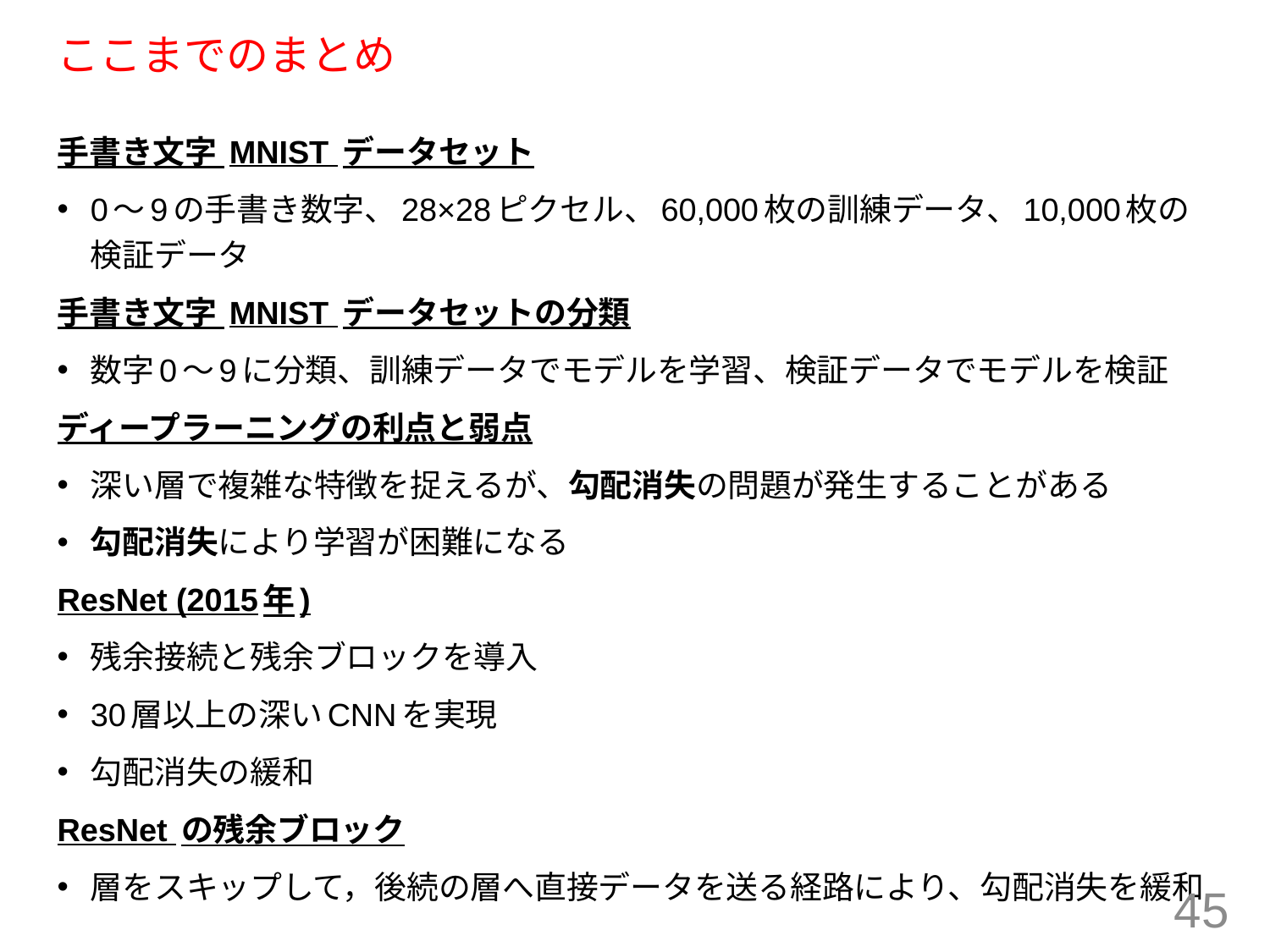

# ここまでのまとめ
手書き文字 MNIST データセット
0～9の手書き数字、28×28ピクセル、60,000枚の訓練データ、10,000枚の検証データ
手書き文字 MNIST データセットの分類
数字0～9に分類、訓練データでモデルを学習、検証データでモデルを検証
ディープラーニングの利点と弱点
深い層で複雑な特徴を捉えるが、勾配消失の問題が発生することがある
勾配消失により学習が困難になる
ResNet (2015年)
残余接続と残余ブロックを導入
30層以上の深いCNNを実現
勾配消失の緩和
ResNet の残余ブロック
層をスキップして，後続の層へ直接データを送る経路により、勾配消失を緩和
45